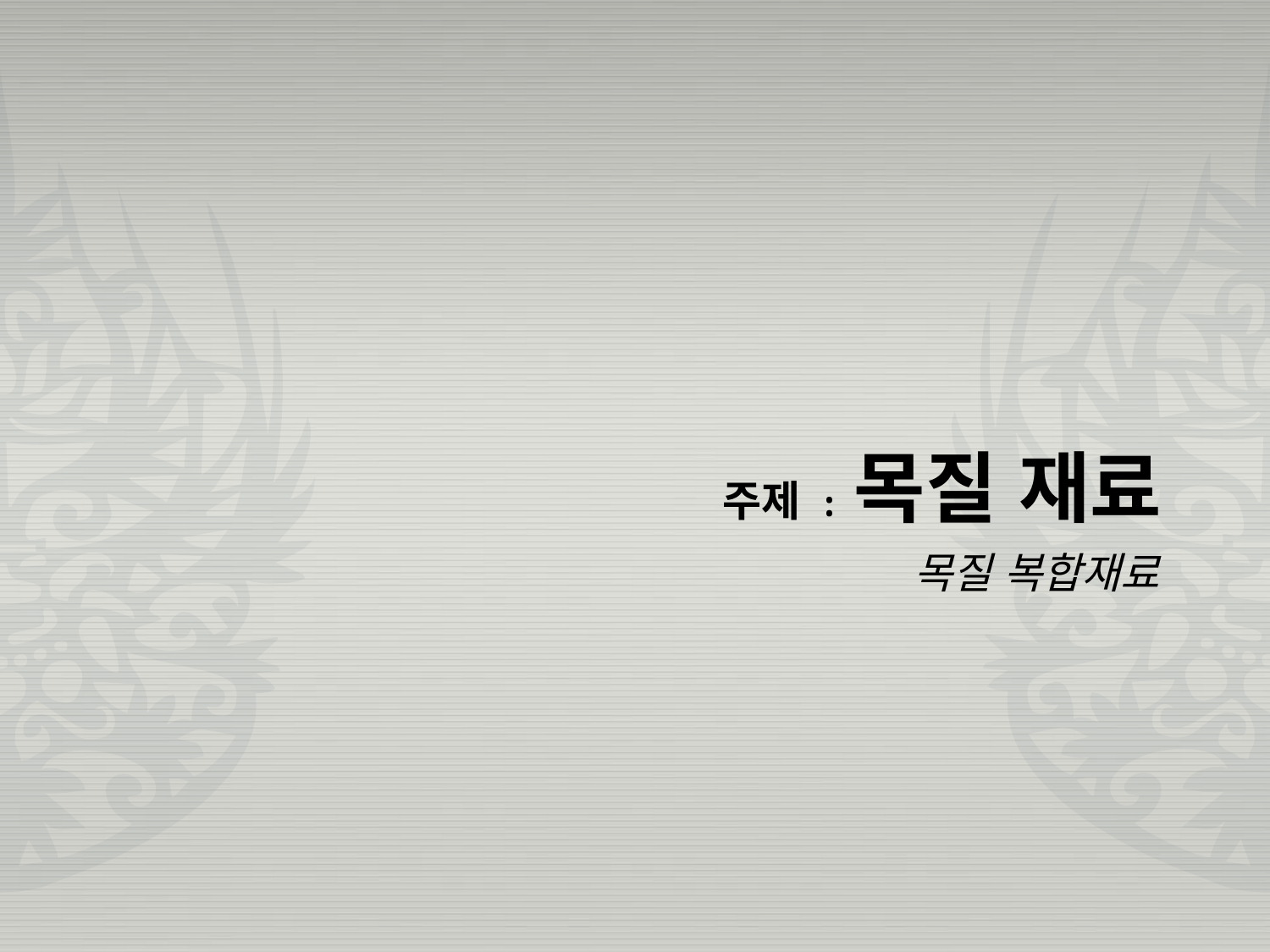

# 주제 : 목질 재료
목질 복합재료